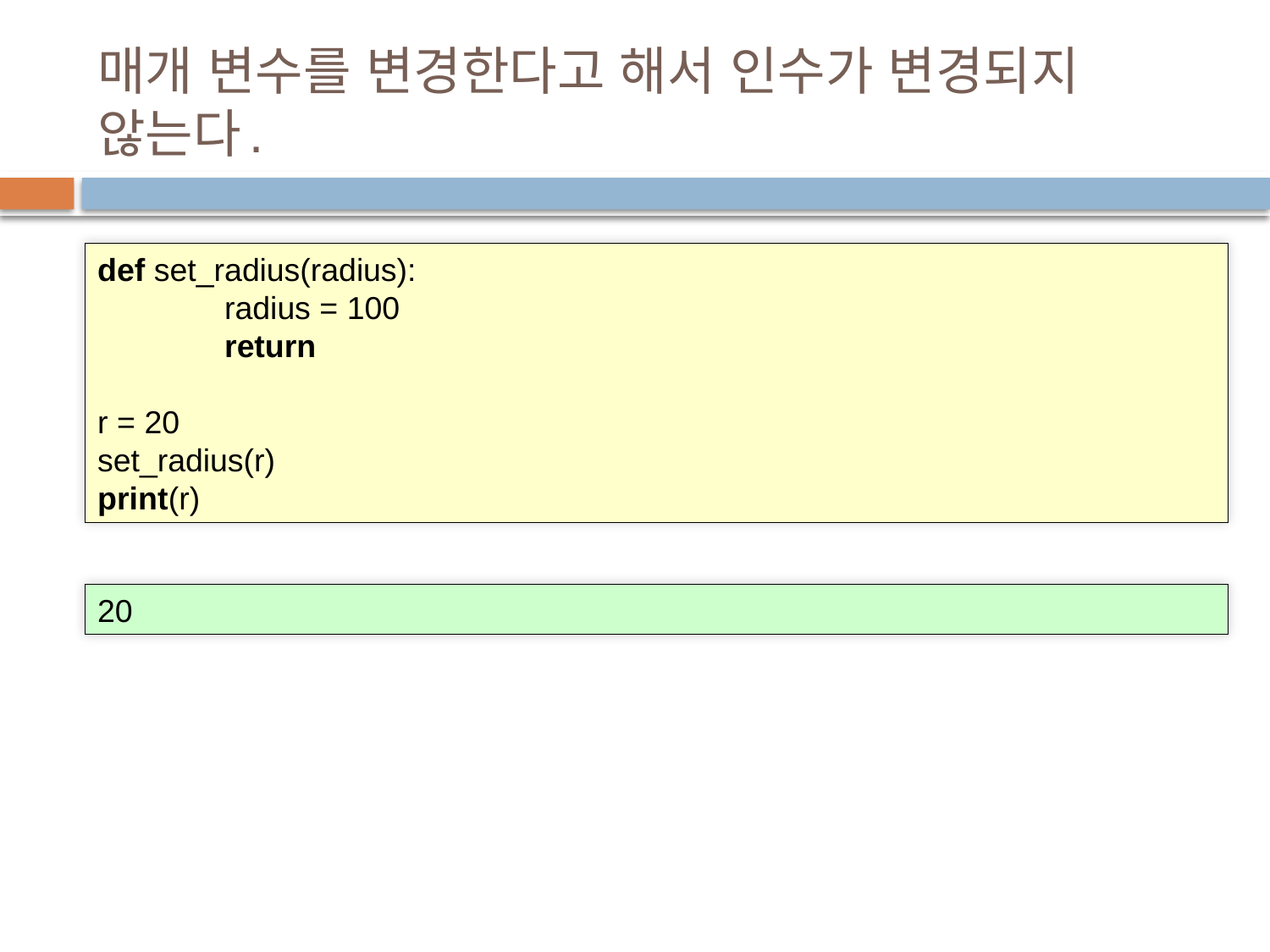

# 매개 변수를 변경한다고 해서 인수가 변경되지 않는다.
def set_radius(radius):
	radius = 100
	return

r = 20
set_radius(r)
print(r)
20